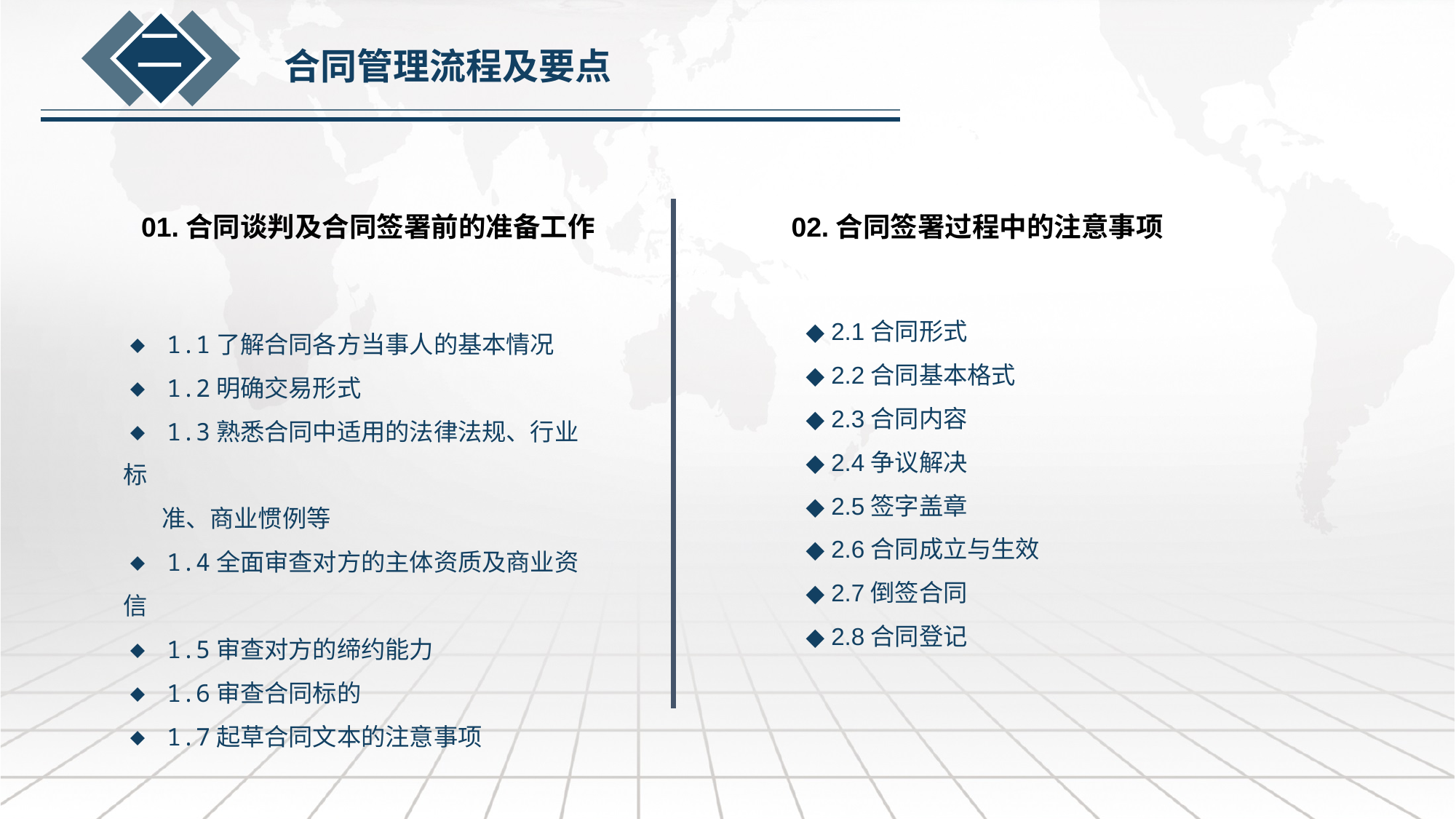

二

合同管理流程及要点
01.合同谈判及合同签署前的准备工作
02.合同签署过程中的注意事项
◆ 2.1合同形式
◆ 2.2合同基本格式
◆ 2.3合同内容
◆ 2.4争议解决
◆ 2.5签字盖章
◆ 2.6合同成立与生效
◆ 2.7倒签合同
◆ 2.8合同登记
◆ 1.1了解合同各方当事人的基本情况
◆ 1.2明确交易形式
◆ 1.3熟悉合同中适用的法律法规、行业标
      准、商业惯例等
◆ 1.4全面审查对方的主体资质及商业资信
◆ 1.5审查对方的缔约能力
◆ 1.6审查合同标的
◆ 1.7起草合同文本的注意事项